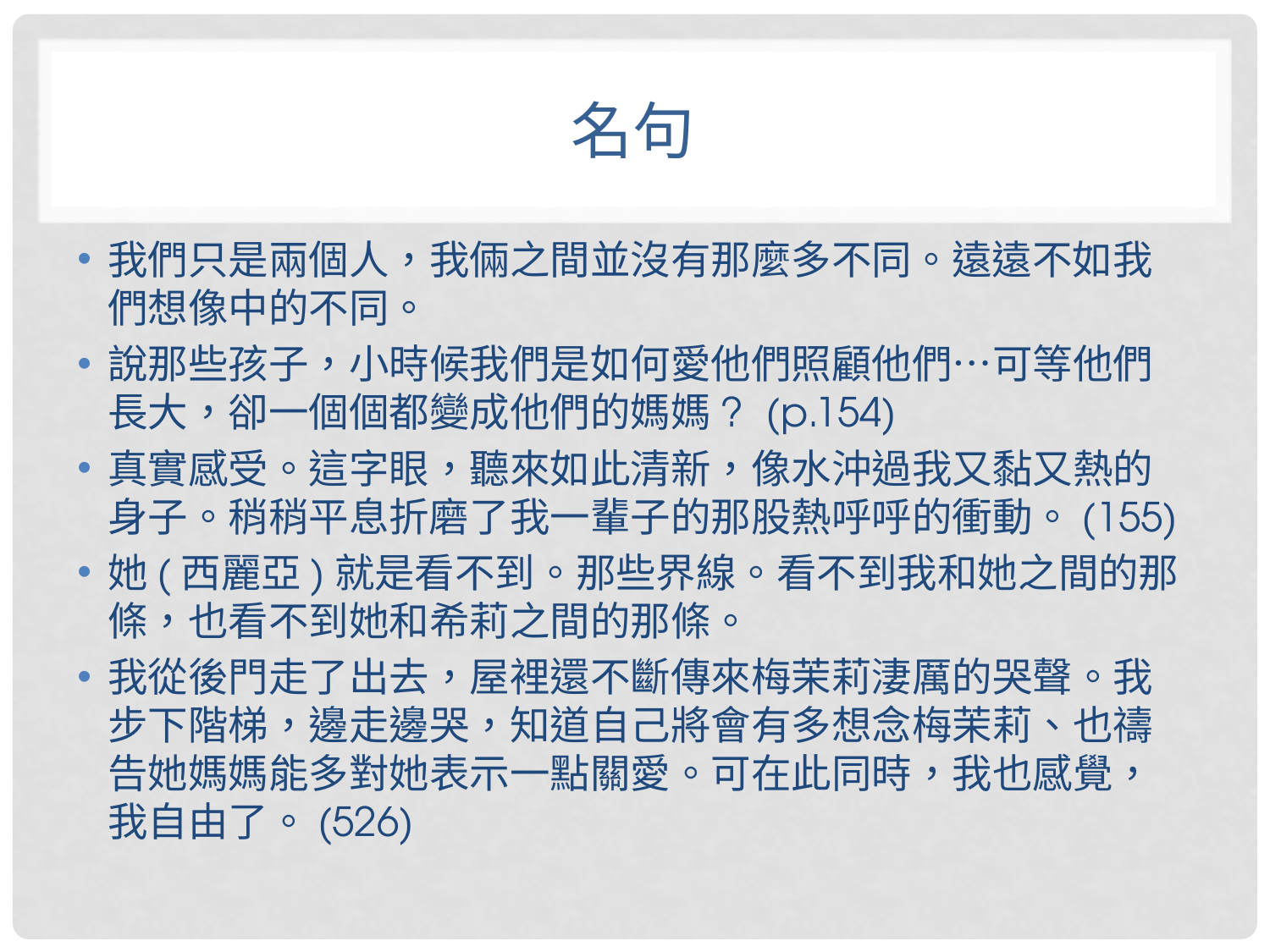

# 名句
我們只是兩個人，我倆之間並沒有那麼多不同。遠遠不如我們想像中的不同。
說那些孩子，小時候我們是如何愛他們照顧他們…可等他們長大，卻一個個都變成他們的媽媽?  (p.154)
真實感受。這字眼，聽來如此清新，像水沖過我又黏又熱的身子。稍稍平息折磨了我一輩子的那股熱呼呼的衝動。(155)
她(西麗亞)就是看不到。那些界線。看不到我和她之間的那條，也看不到她和希莉之間的那條。
我從後門走了出去，屋裡還不斷傳來梅茉莉淒厲的哭聲。我步下階梯，邊走邊哭，知道自己將會有多想念梅茉莉、也禱告她媽媽能多對她表示一點關愛。可在此同時，我也感覺，我自由了。(526)